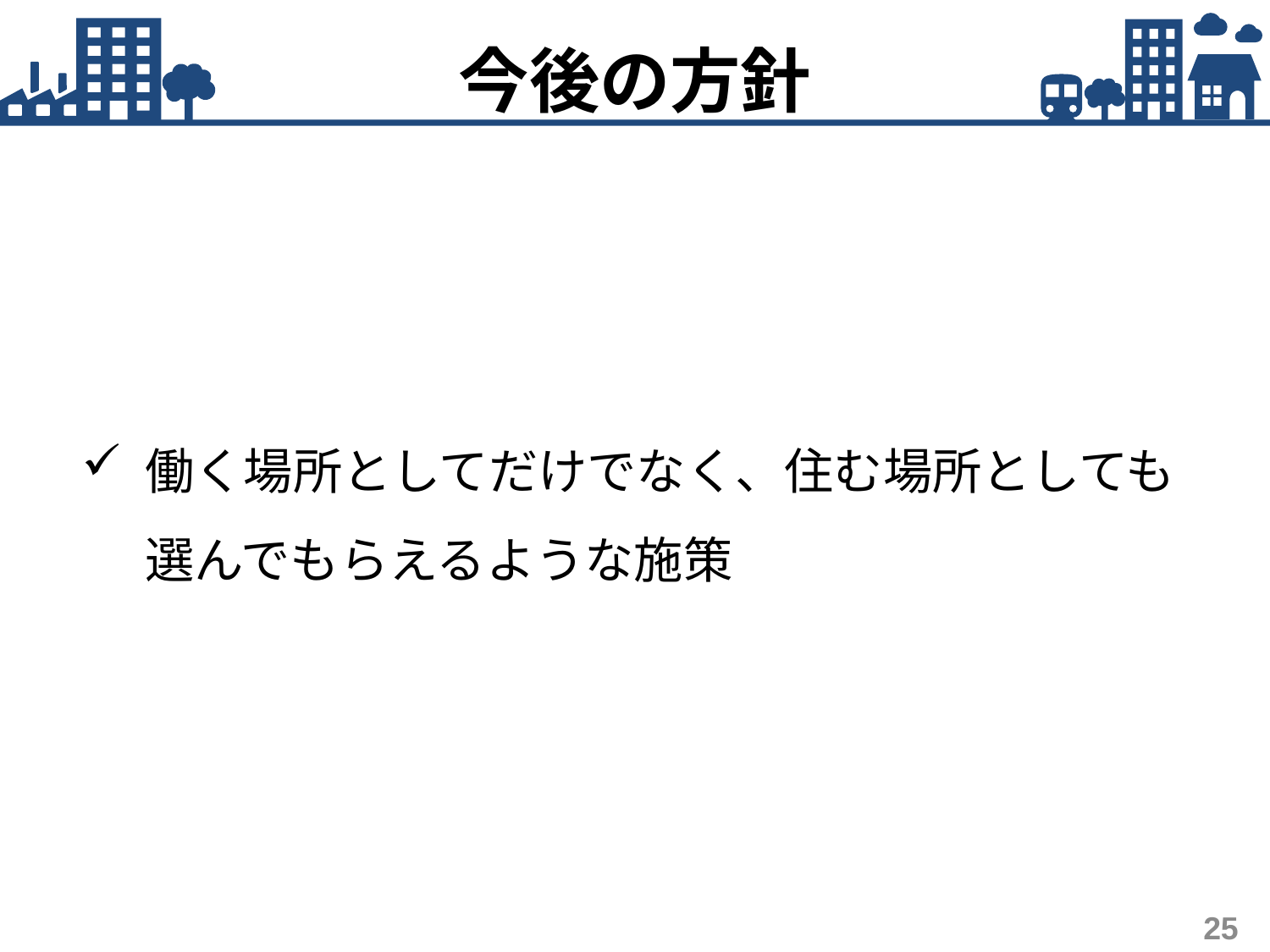

今後の方針
働く場所としてだけでなく、住む場所としても選んでもらえるような施策
25